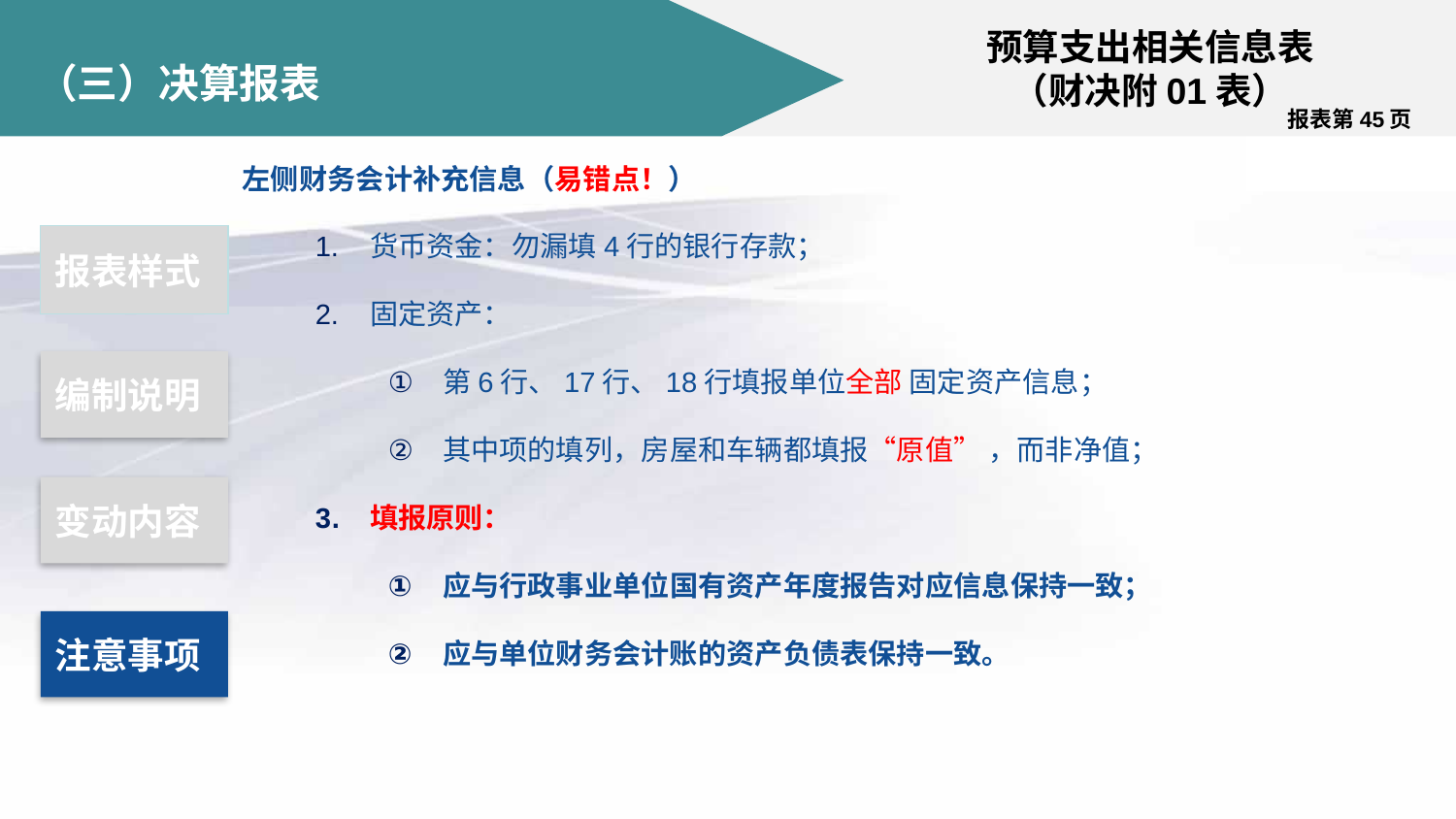

预算支出相关信息表
（财决附01表）
# （三）决算报表
报表第45页
左侧财务会计补充信息（易错点！）
货币资金：勿漏填4行的银行存款；
固定资产：
第6行、17行、18行填报单位全部 固定资产信息；
其中项的填列，房屋和车辆都填报“原值” ，而非净值；
填报原则：
应与行政事业单位国有资产年度报告对应信息保持一致；
应与单位财务会计账的资产负债表保持一致。

报表样式
编制说明
变动内容
注意事项
65